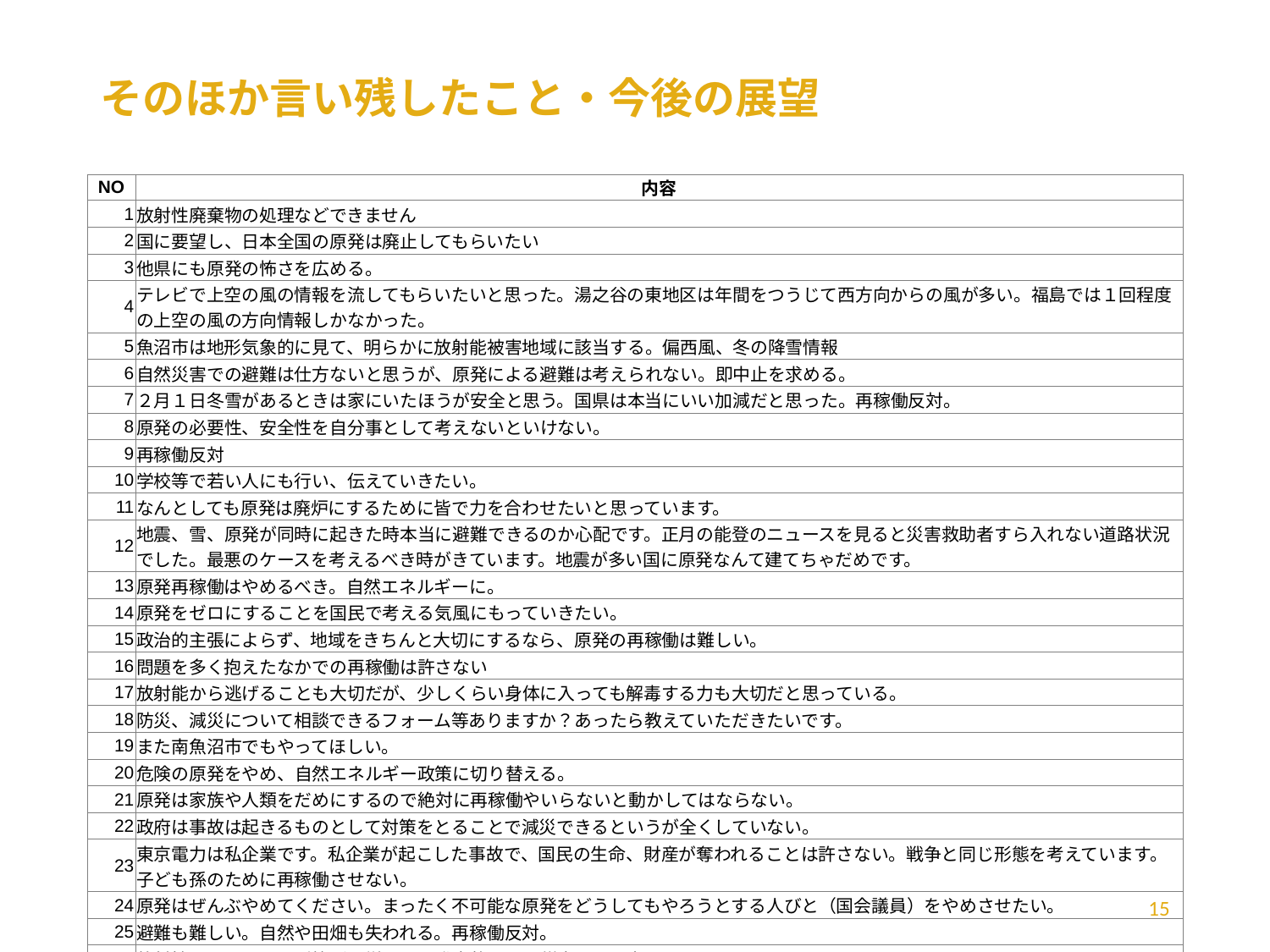

# そのほか言い残したこと・今後の展望
| NO | 内容 |
| --- | --- |
| 1 | 放射性廃棄物の処理などできません |
| 2 | 国に要望し、日本全国の原発は廃止してもらいたい |
| 3 | 他県にも原発の怖さを広める。 |
| 4 | テレビで上空の風の情報を流してもらいたいと思った。湯之谷の東地区は年間をつうじて西方向からの風が多い。福島では１回程度の上空の風の方向情報しかなかった。 |
| 5 | 魚沼市は地形気象的に見て、明らかに放射能被害地域に該当する。偏西風、冬の降雪情報 |
| 6 | 自然災害での避難は仕方ないと思うが、原発による避難は考えられない。即中止を求める。 |
| 7 | ２月１日冬雪があるときは家にいたほうが安全と思う。国県は本当にいい加減だと思った。再稼働反対。 |
| 8 | 原発の必要性、安全性を自分事として考えないといけない。 |
| 9 | 再稼働反対 |
| 10 | 学校等で若い人にも行い、伝えていきたい。 |
| 11 | なんとしても原発は廃炉にするために皆で力を合わせたいと思っています。 |
| 12 | 地震、雪、原発が同時に起きた時本当に避難できるのか心配です。正月の能登のニュースを見ると災害救助者すら入れない道路状況でした。最悪のケースを考えるべき時がきています。地震が多い国に原発なんて建てちゃだめです。 |
| 13 | 原発再稼働はやめるべき。自然エネルギーに。 |
| 14 | 原発をゼロにすることを国民で考える気風にもっていきたい。 |
| 15 | 政治的主張によらず、地域をきちんと大切にするなら、原発の再稼働は難しい。 |
| 16 | 問題を多く抱えたなかでの再稼働は許さない |
| 17 | 放射能から逃げることも大切だが、少しくらい身体に入っても解毒する力も大切だと思っている。 |
| 18 | 防災、減災について相談できるフォーム等ありますか？あったら教えていただきたいです。 |
| 19 | また南魚沼市でもやってほしい。 |
| 20 | 危険の原発をやめ、自然エネルギー政策に切り替える。 |
| 21 | 原発は家族や人類をだめにするので絶対に再稼働やいらないと動かしてはならない。 |
| 22 | 政府は事故は起きるものとして対策をとることで減災できるというが全くしていない。 |
| 23 | 東京電力は私企業です。私企業が起こした事故で、国民の生命、財産が奪われることは許さない。戦争と同じ形態を考えています。子ども孫のために再稼働させない。 |
| 24 | 原発はぜんぶやめてください。まったく不可能な原発をどうしてもやろうとする人びと（国会議員）をやめさせたい。 |
| 25 | 避難も難しい。自然や田畑も失われる。再稼働反対。 |
| 26 | 放射性のモニタリング箇所を増設。原発事故による災害をどう考えるか。 |
15